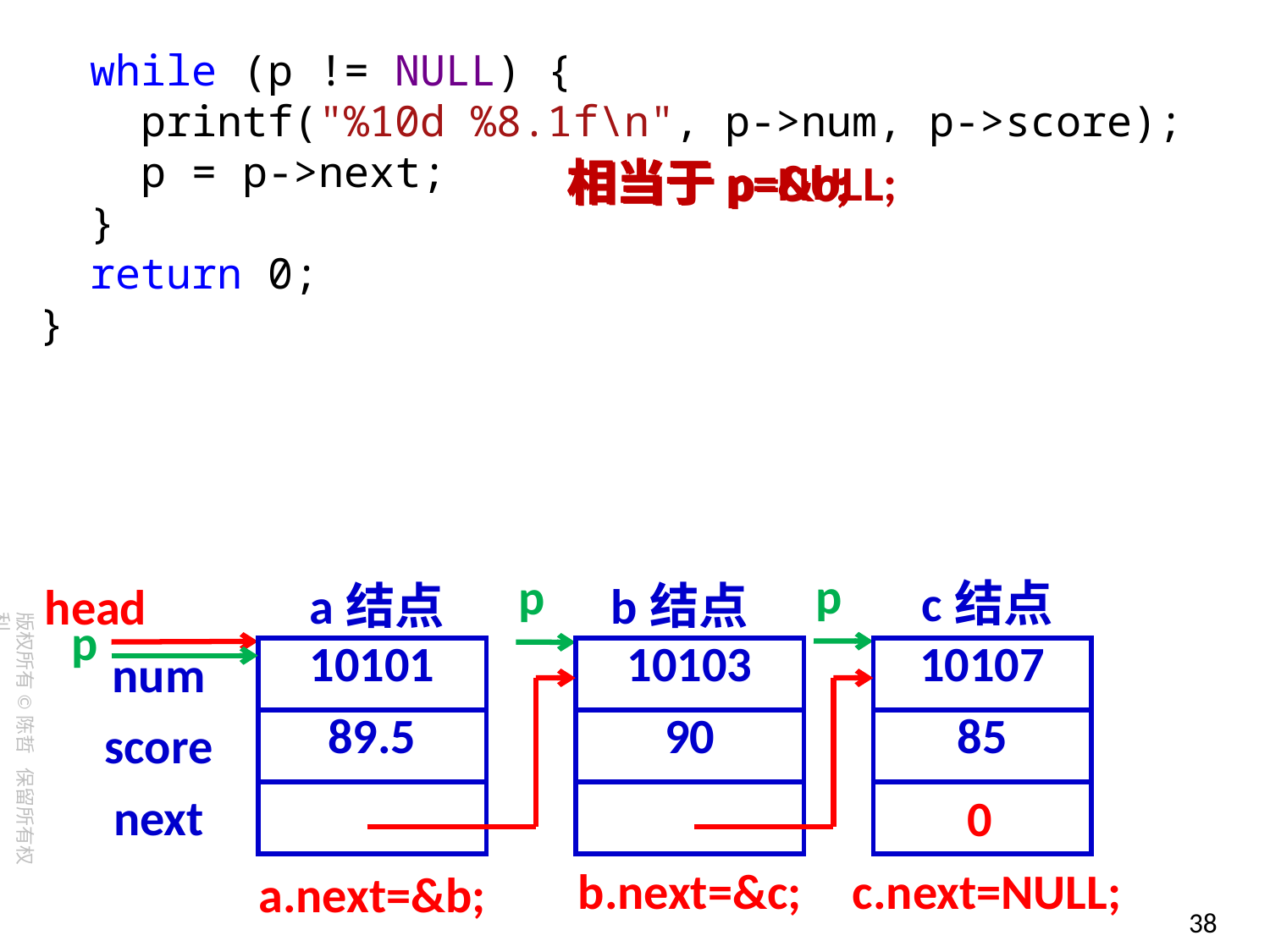

while (p != NULL) {
    printf("%10d %8.1f\n", p->num, p->score);
    p = p->next;
  }
  return 0;
}
相当于p=&b;
相当于p=NULL;
相当于p=&c;
p
p
c结点
a结点
b结点
head
p
num
| 10101 |
| --- |
| 89.5 |
|  |
| 10103 |
| --- |
| 90 |
|  |
| 10107 |
| --- |
| 85 |
|  |
score
next
0
b.next=&c;
c.next=NULL;
a.next=&b;
38